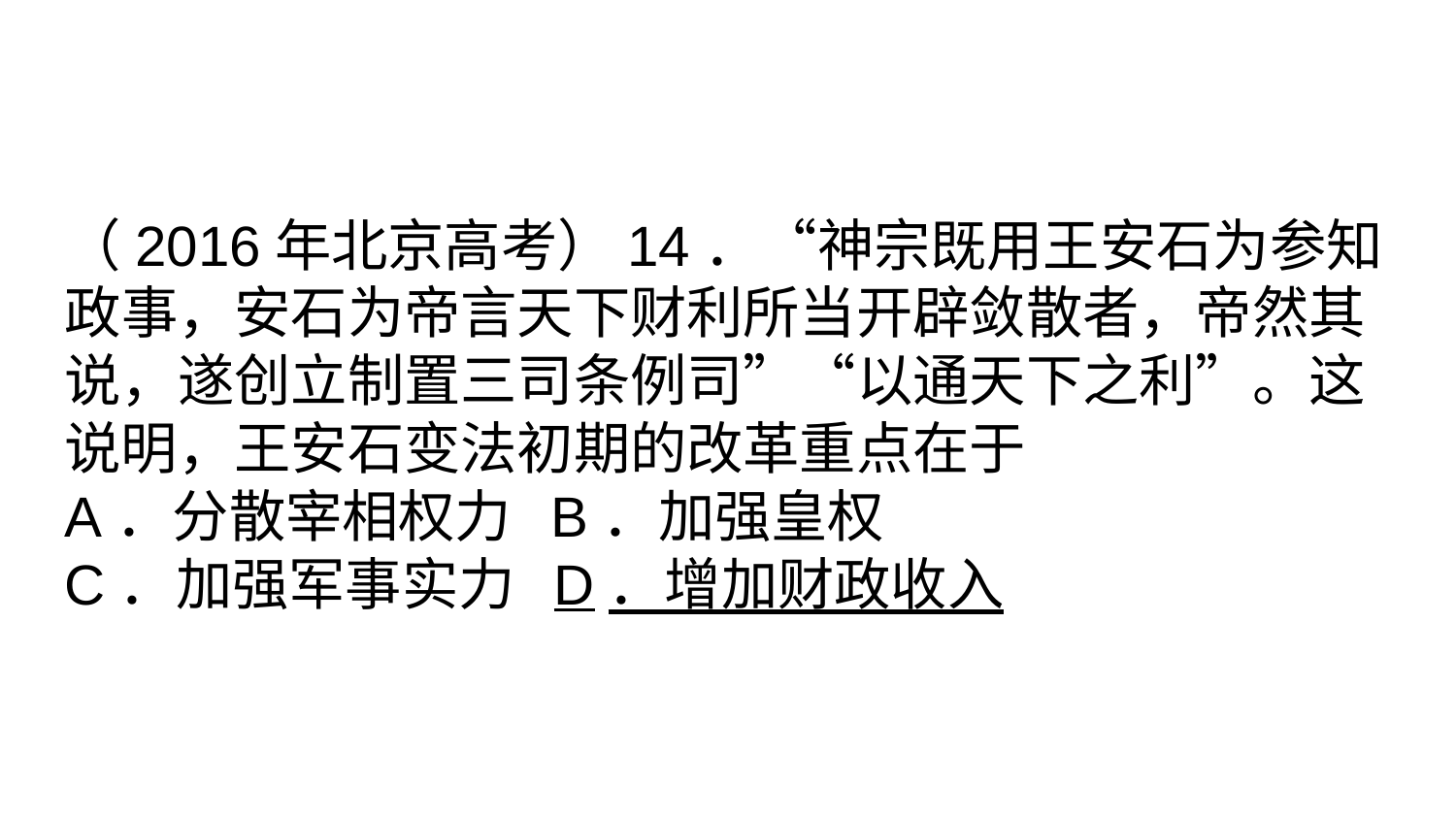

（2016年北京高考）14．“神宗既用王安石为参知政事，安石为帝言天下财利所当开辟敛散者，帝然其说，遂创立制置三司条例司”“以通天下之利”。这说明，王安石变法初期的改革重点在于
A．分散宰相权力  B．加强皇权
C．加强军事实力  D．增加财政收入